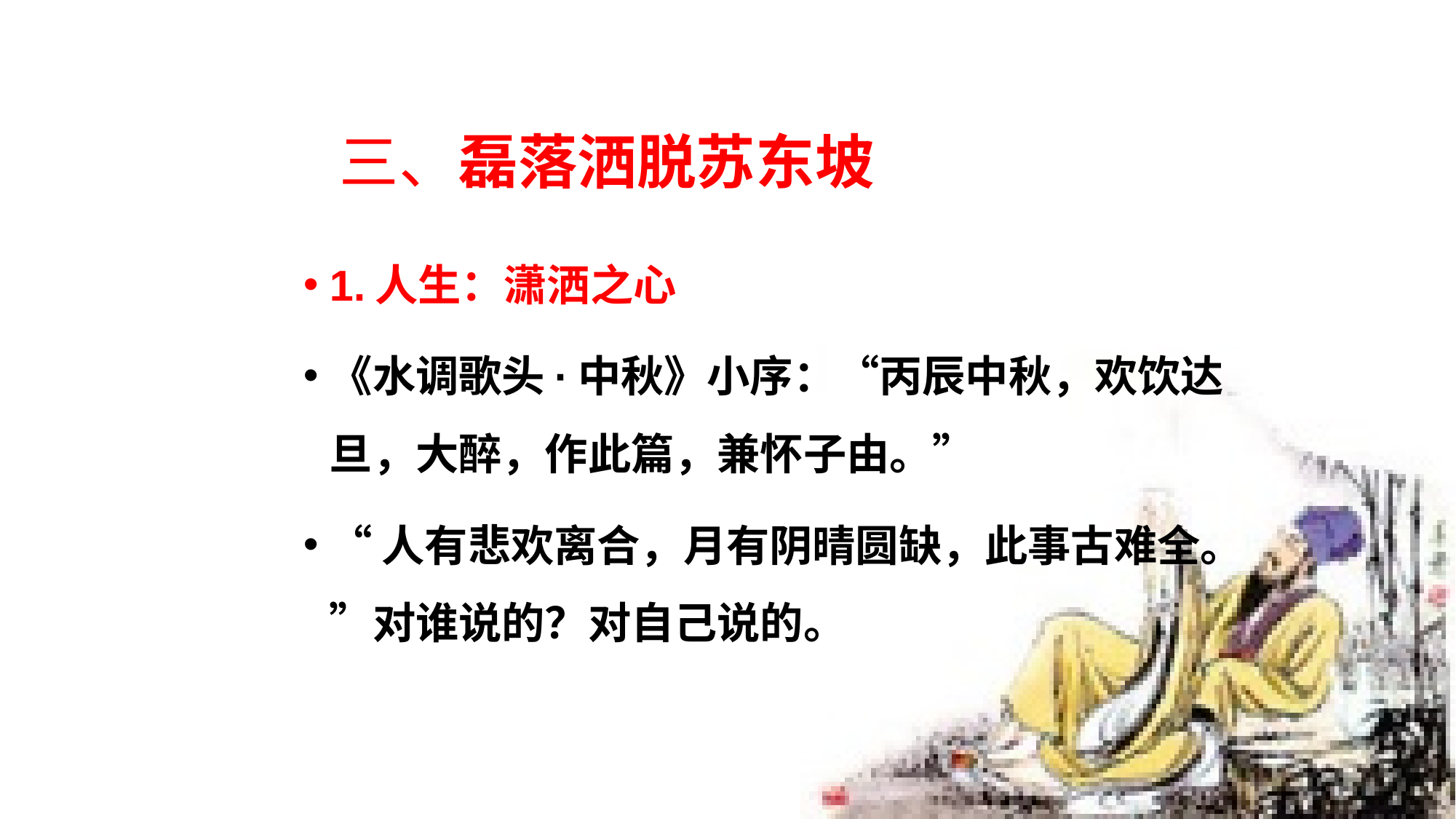

# 三、磊落洒脱苏东坡
1.人生：潇洒之心
《水调歌头·中秋》小序：“丙辰中秋，欢饮达旦，大醉，作此篇，兼怀子由。”
“人有悲欢离合，月有阴晴圆缺，此事古难全。 ”对谁说的？对自己说的。